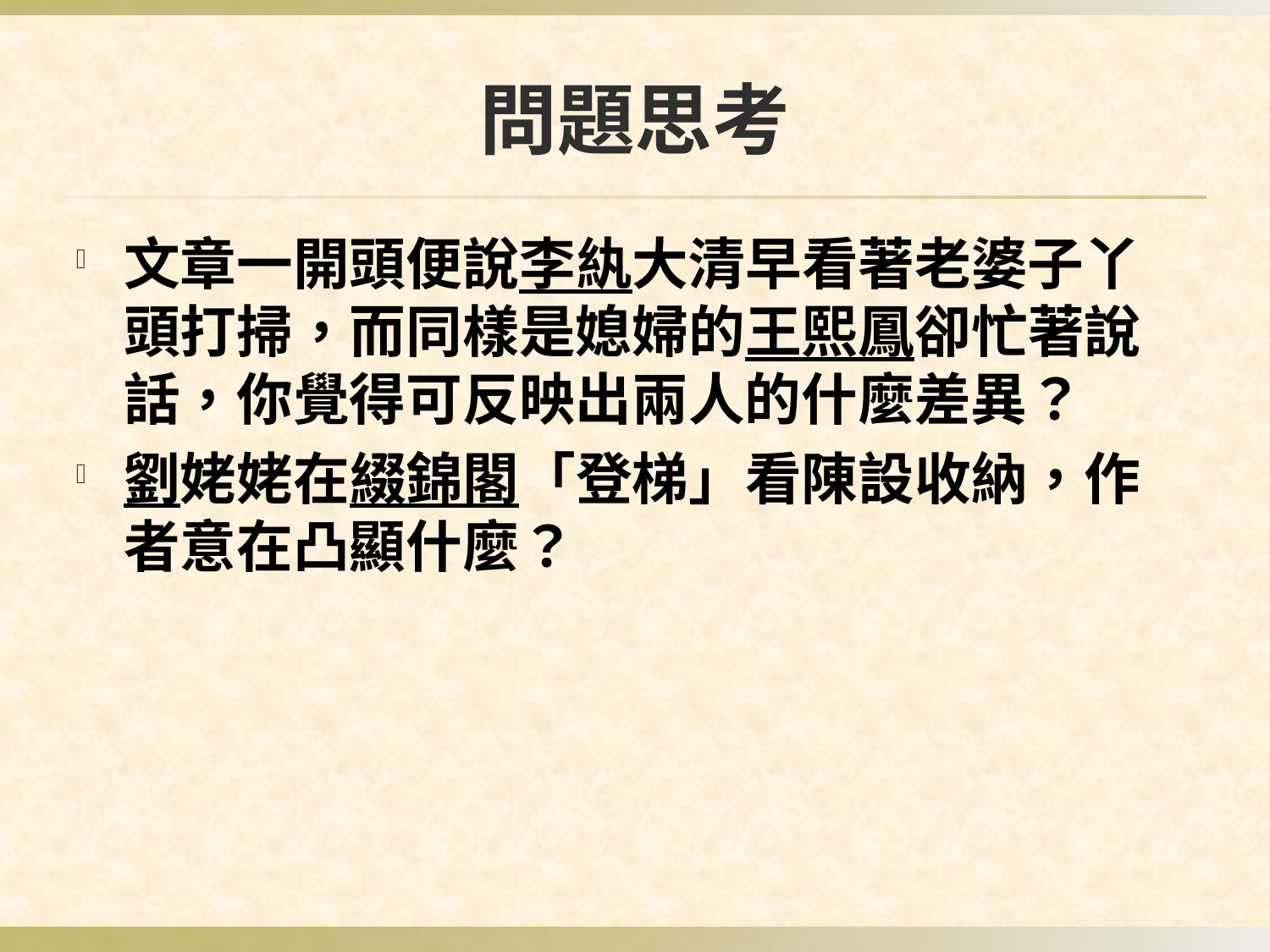

# 問題思考
文章一開頭便說李紈大清早看著老婆子丫頭打掃，而同樣是媳婦的王熙鳳卻忙著說話，你覺得可反映出兩人的什麼差異？
劉姥姥在綴錦閣「登梯」看陳設收納，作者意在凸顯什麼？